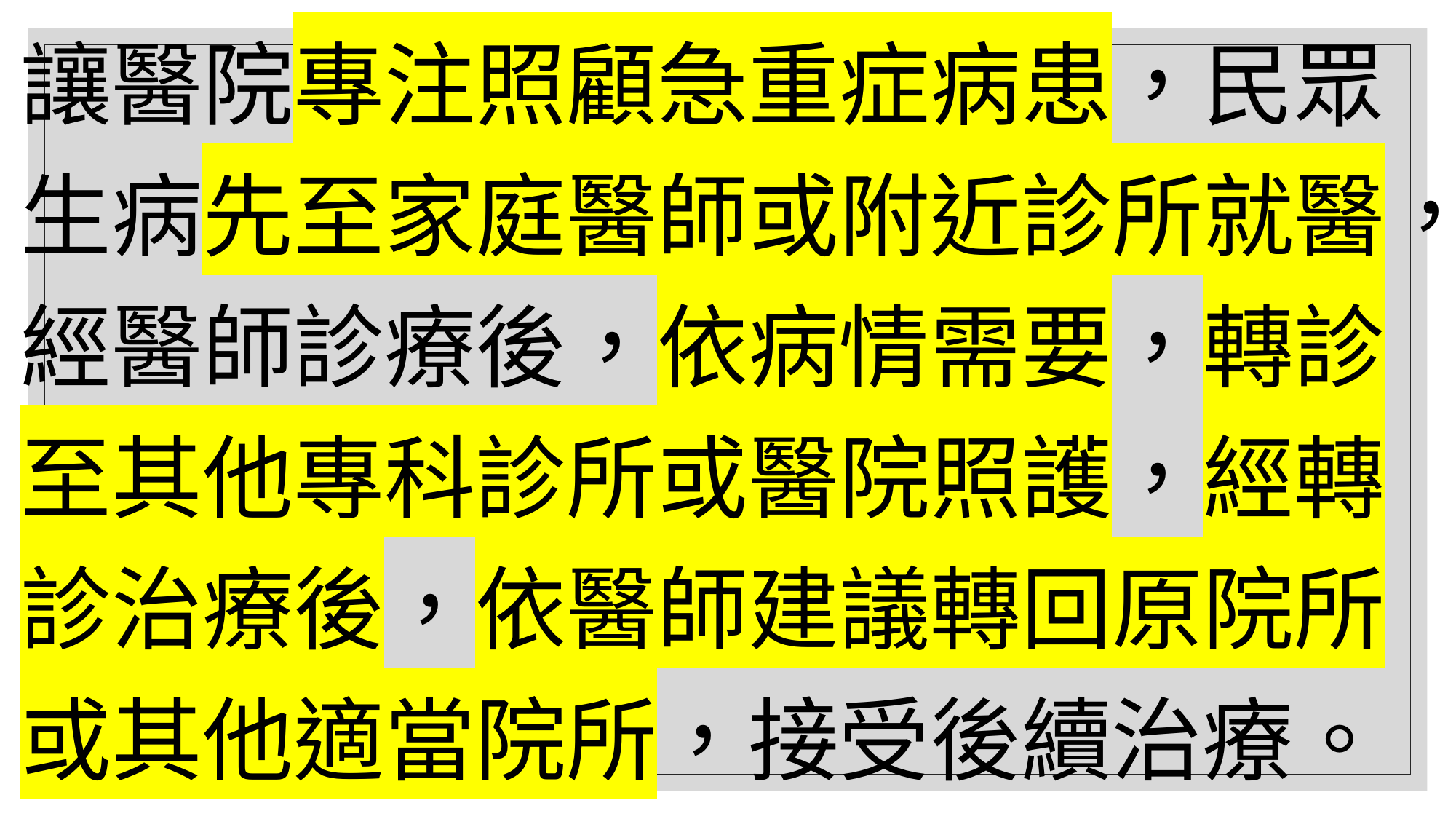

#
讓醫院專注照顧急重症病患，民眾生病先至家庭醫師或附近診所就醫，經醫師診療後，依病情需要，轉診至其他專科診所或醫院照護，經轉診治療後，依醫師建議轉回原院所或其他適當院所，接受後續治療。